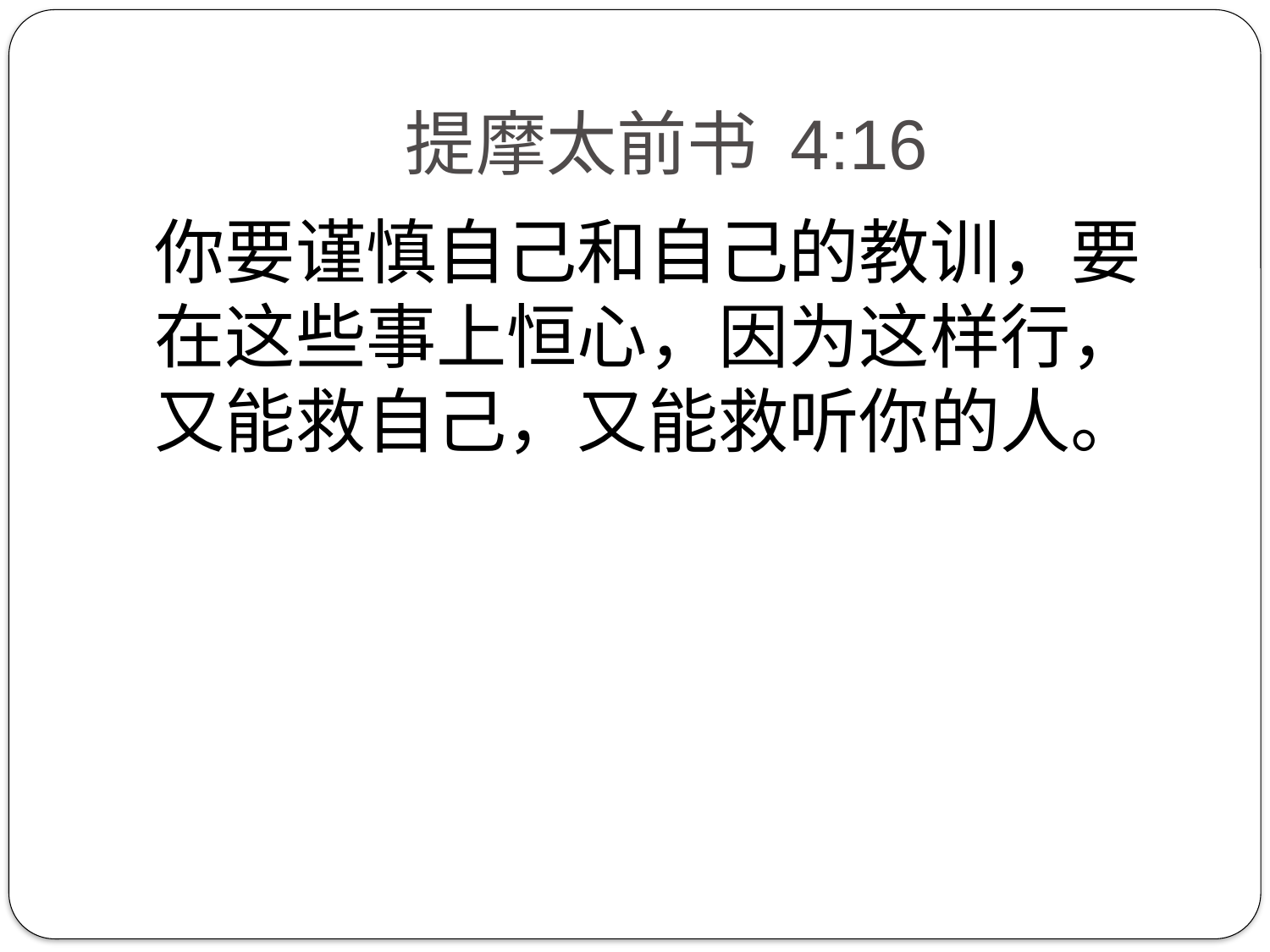

# 提摩太前书 4:16
你要谨慎自己和自己的教训，要在这些事上恒心，因为这样行，又能救自己，又能救听你的人。